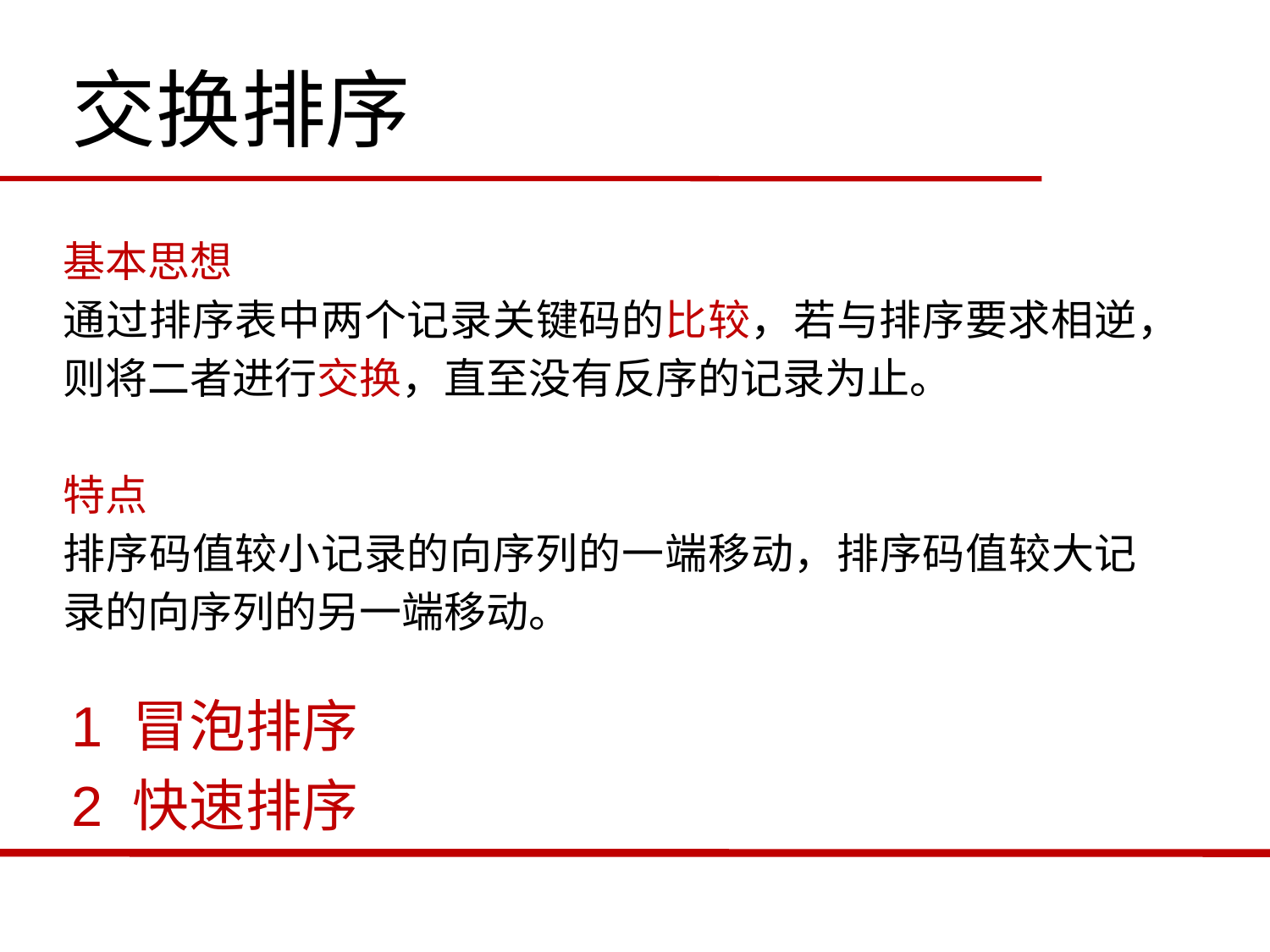

交换排序
基本思想
通过排序表中两个记录关键码的比较，若与排序要求相逆，则将二者进行交换，直至没有反序的记录为止。

特点
排序码值较小记录的向序列的一端移动，排序码值较大记录的向序列的另一端移动。
1 冒泡排序
2 快速排序